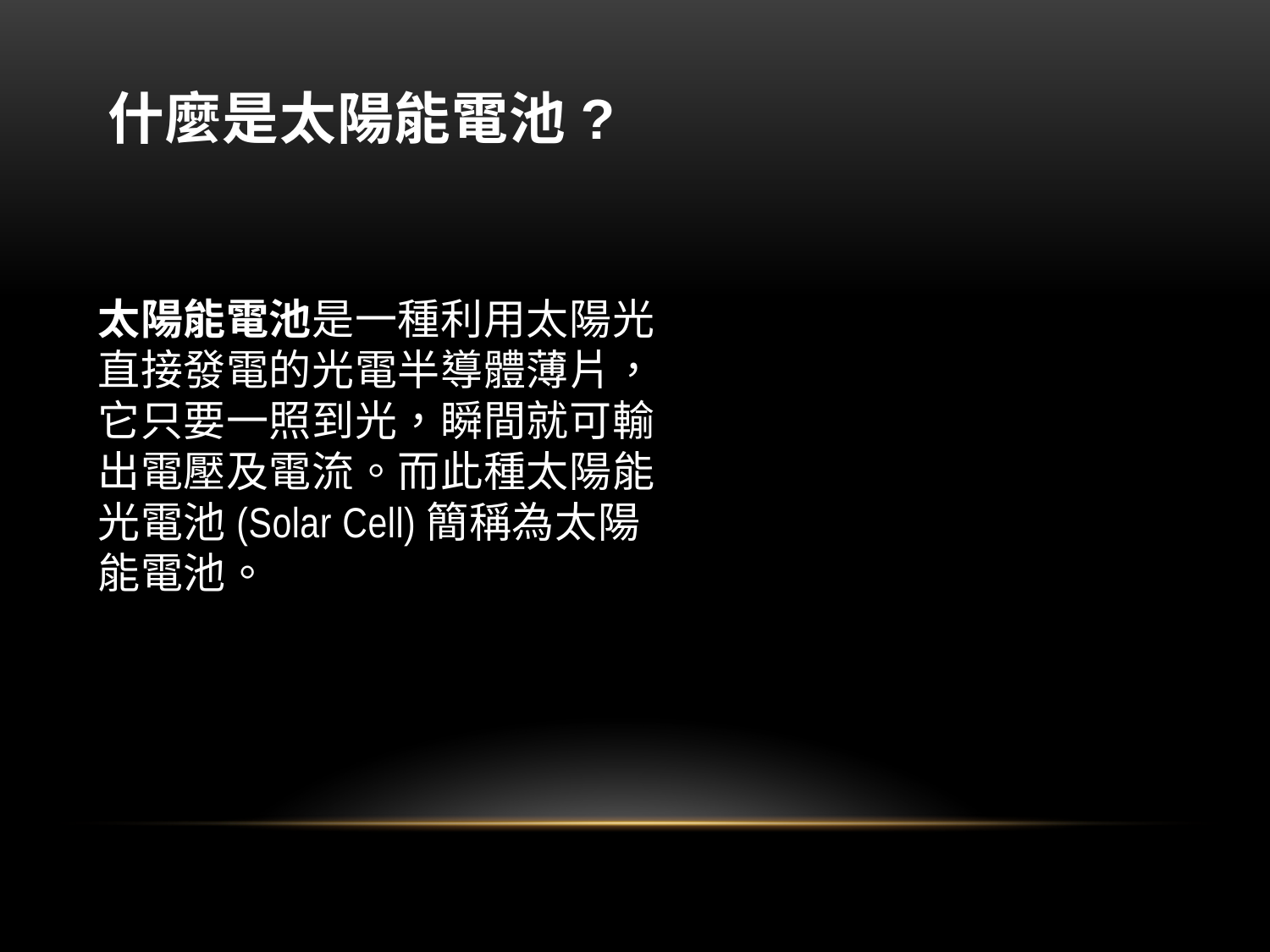

# 什麼是太陽能電池?
太陽能電池是一種利用太陽光直接發電的光電半導體薄片，它只要一照到光，瞬間就可輸出電壓及電流。而此種太陽能光電池(Solar Cell)簡稱為太陽能電池。